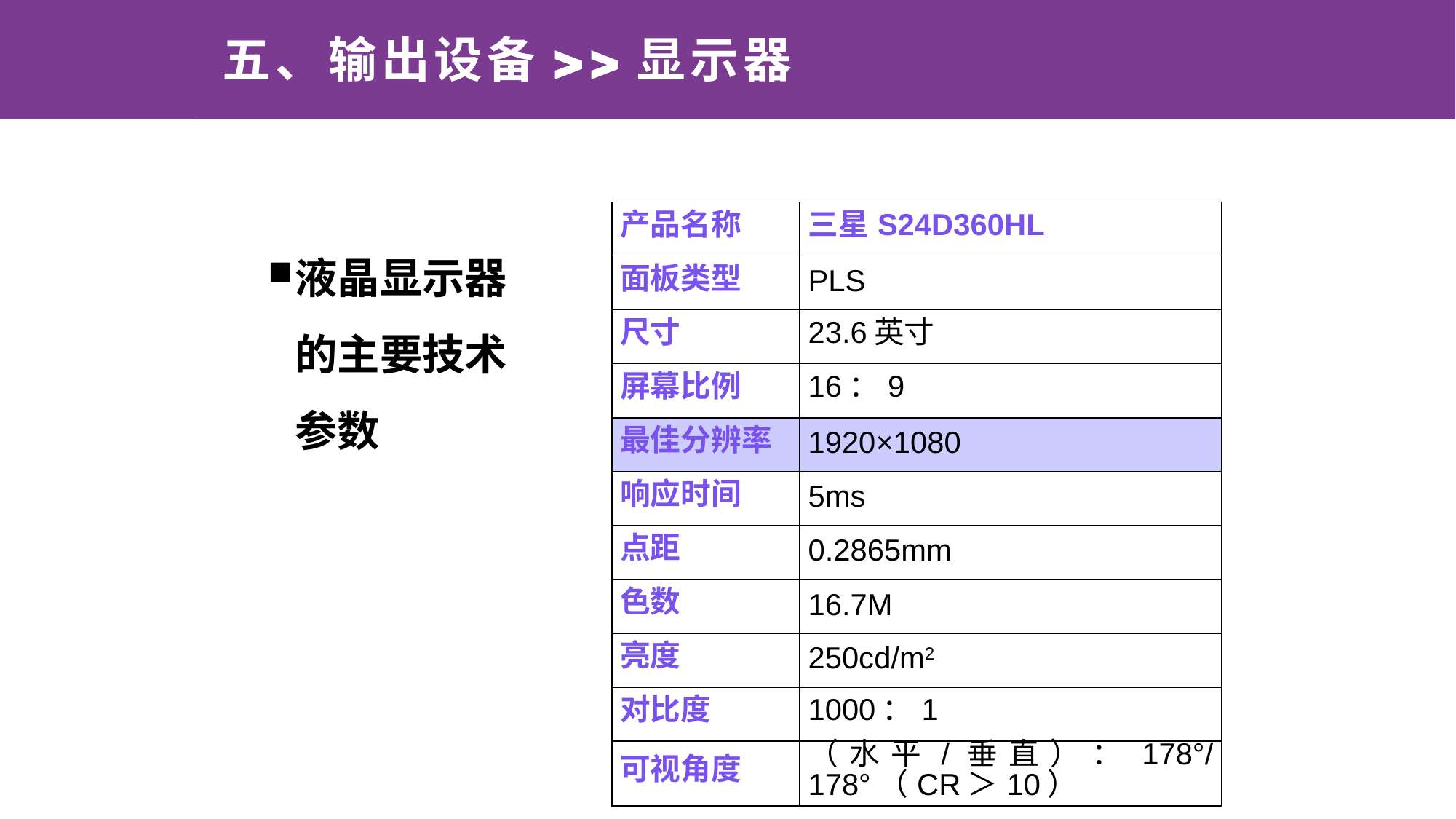

# 五、输出设备>>显示器
| 产品名称 | 三星S24D360HL |
| --- | --- |
| 面板类型 | PLS |
| 尺寸 | 23.6英寸 |
| 屏幕比例 | 16：9 |
| 最佳分辨率 | 1920×1080 |
| 响应时间 | 5ms |
| 点距 | 0.2865mm |
| 色数 | 16.7M |
| 亮度 | 250cd/m2 |
| 对比度 | 1000：1 |
| 可视角度 | （水平/垂直）：178°/178°（CR＞10） |
液晶显示器的主要技术参数